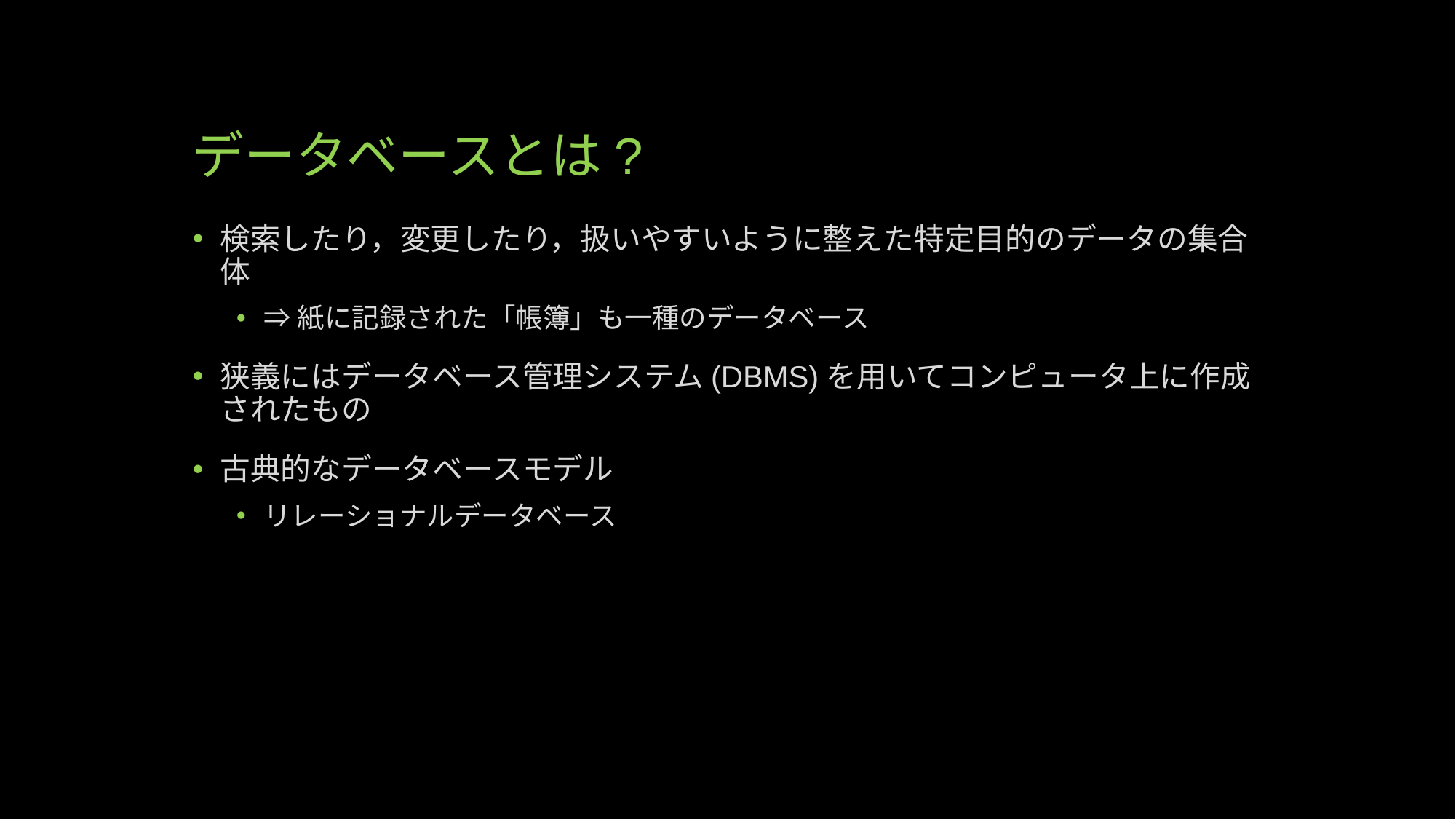

# データベースとは?
検索したり，変更したり，扱いやすいように整えた特定目的のデータの集合体
⇒紙に記録された「帳簿」も一種のデータベース
狭義にはデータベース管理システム(DBMS)を用いてコンピュータ上に作成されたもの
古典的なデータベースモデル
リレーショナルデータベース